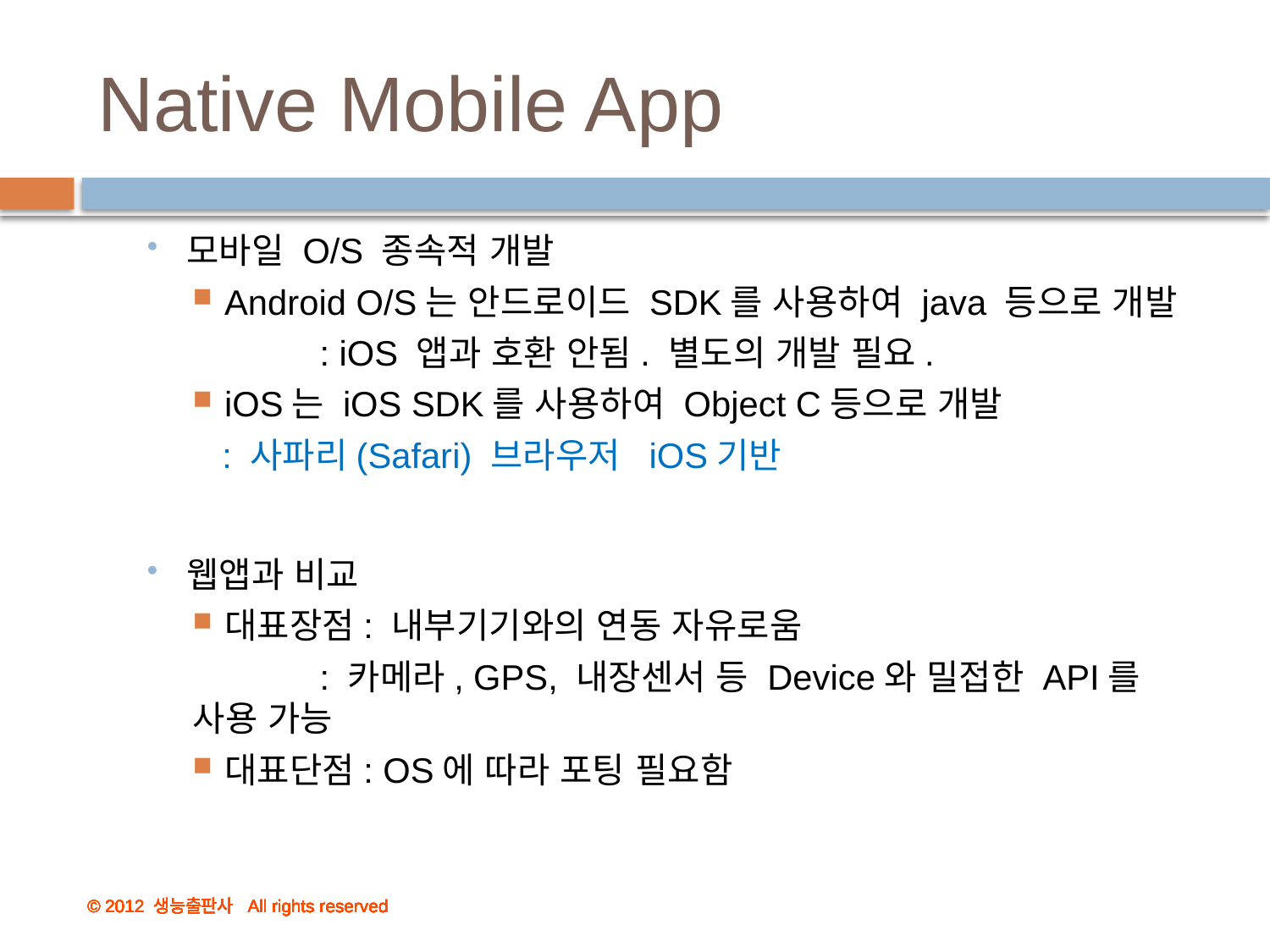

# Native Mobile App
모바일 O/S 종속적 개발
Android O/S는 안드로이드 SDK를 사용하여 java 등으로 개발
	: iOS 앱과 호환 안됨. 별도의 개발 필요.
iOS는 iOS SDK를 사용하여 Object C등으로 개발
   : 사파리(Safari) 브라우저  iOS기반

웹앱과 비교
대표장점: 내부기기와의 연동 자유로움
	: 카메라, GPS, 내장센서 등 Device와 밀접한 API를 사용 가능
대표단점: OS에 따라 포팅 필요함